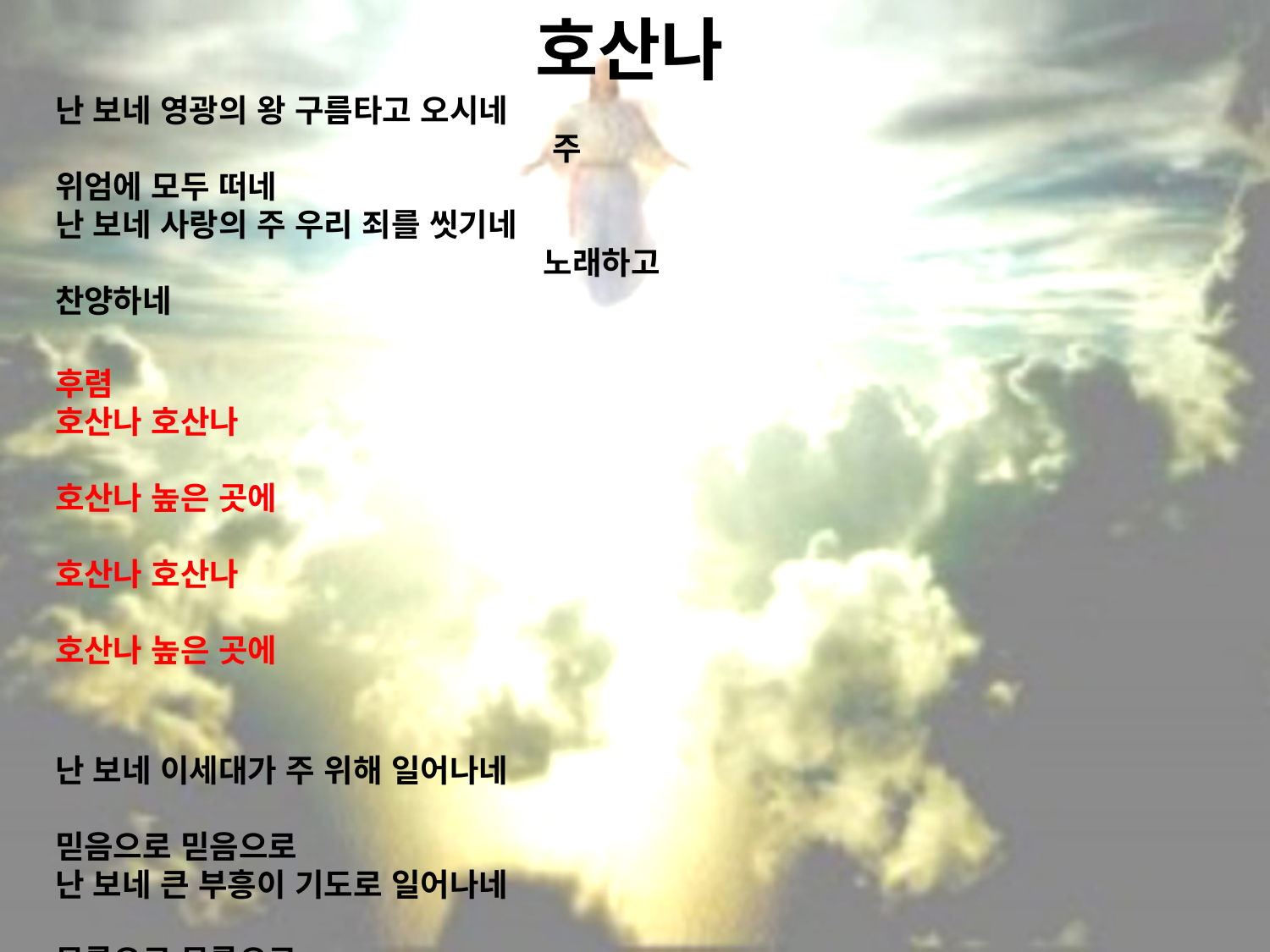

# 호산나
난 보네 영광의 왕 구름타고 오시네                                                                          주 위엄에 모두 떠네
난 보네 사랑의 주 우리 죄를 씻기네                                                                        노래하고 찬양하네
후렴
호산나 호산나                                                                                                                   호산나 높은 곳에                                                                                                            호산나 호산나                                                                                                                    호산나 높은 곳에
난 보네 이세대가 주 위해 일어나네                                                                                   믿음으로 믿음으로
난 보네 큰 부흥이 기도로 일어나네                                                                               무릎으로 무릎으로
Bridge
나의 맘을 깨끗케 나의 눈 열어 보게 하소서
주 사랑으로 살게 하소서                                  주의 아픔 느끼며 주 나라 위해 모두 드리리 이 땅에서 영원한 그곳까지